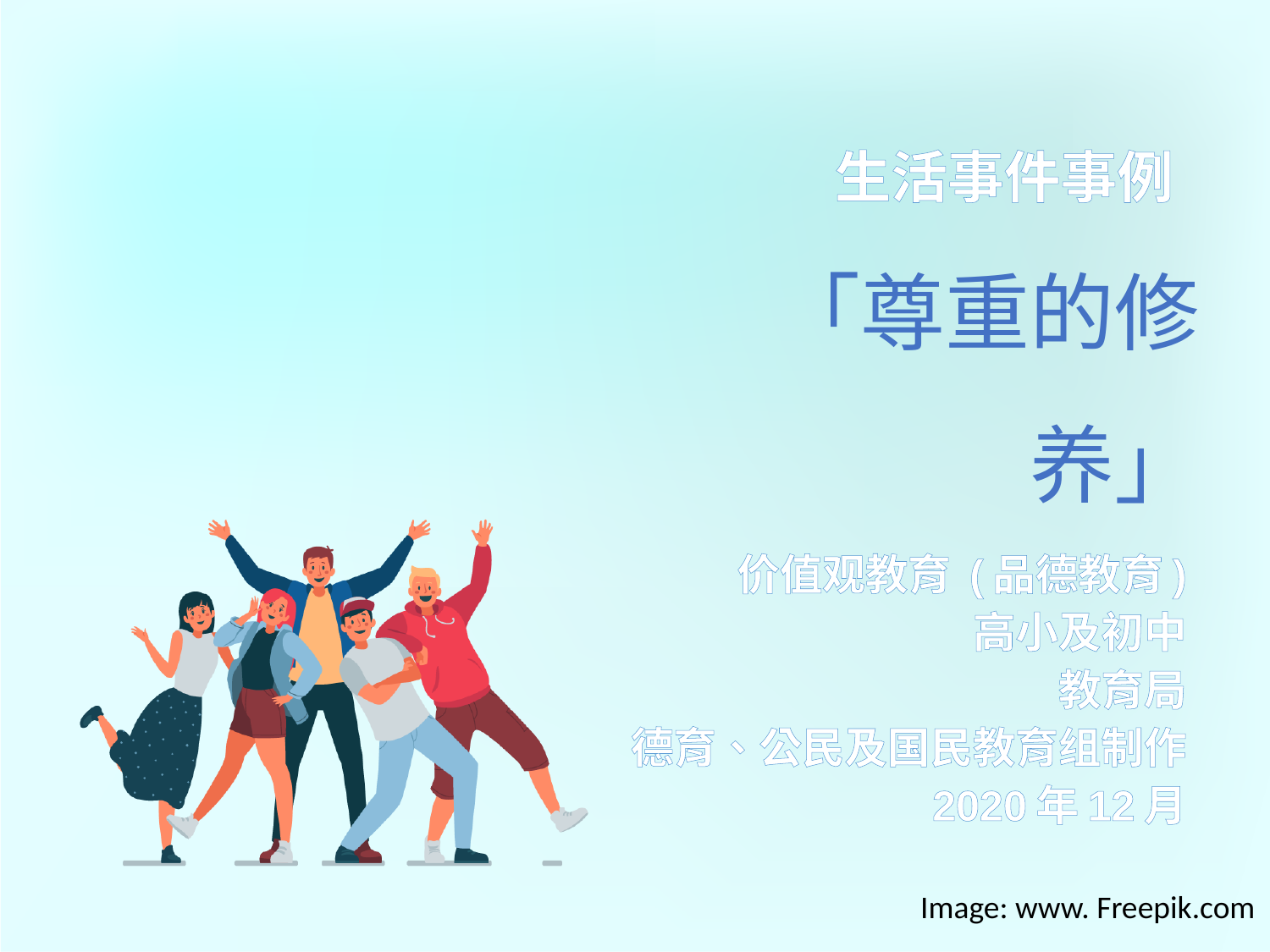

# 生活事件事例 「尊重的修养」
价值观教育 (品德教育)
高小及初中
教育局
德育、公民及国民教育组制作
2020年12月

Image: www. Freepik.com